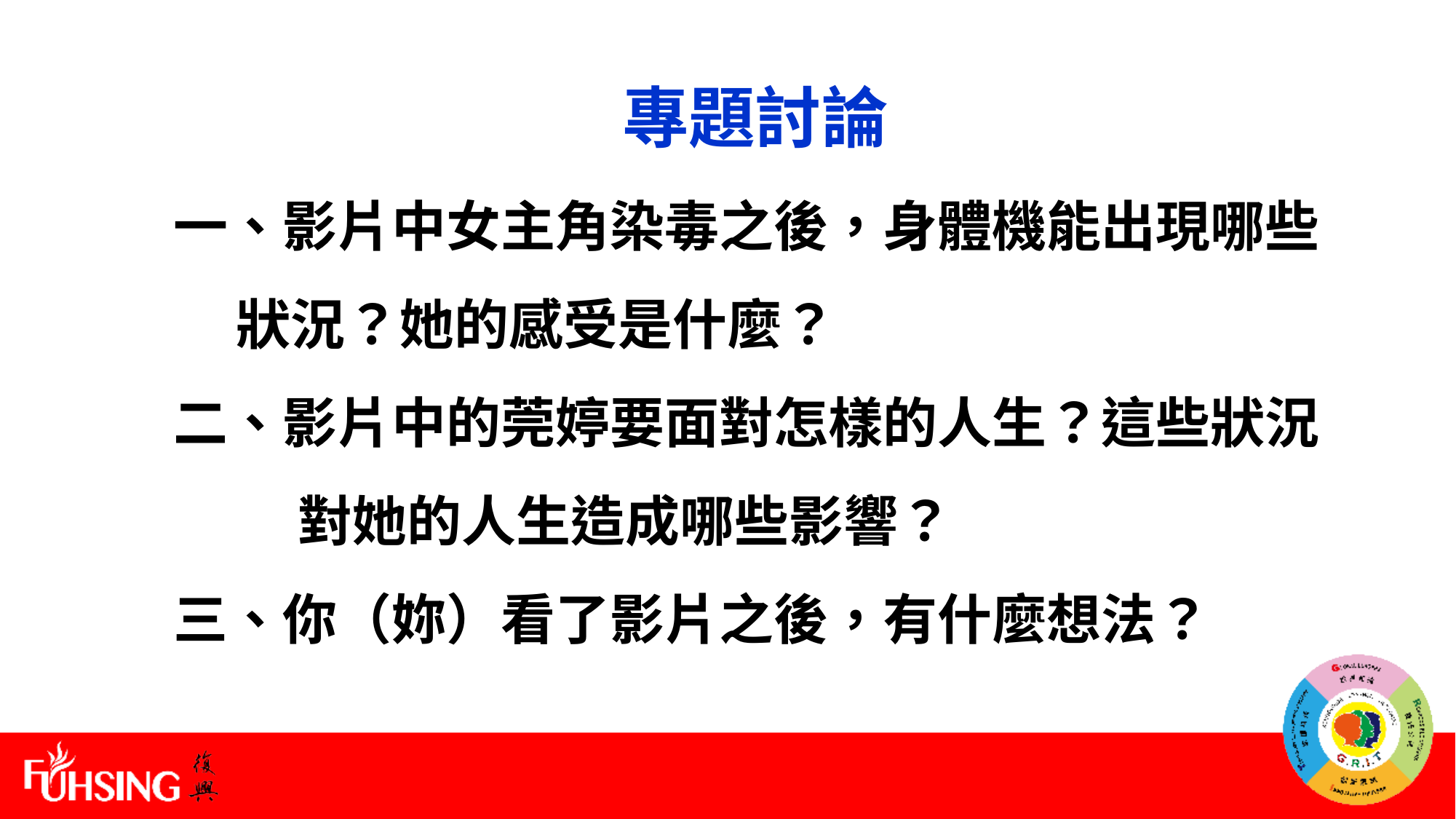

專題討論
一、影片中女主角染毒之後，身體機能出現哪些
    狀況？她的感受是什麼？
二、影片中的莞婷要面對怎樣的人生？這些狀況
         對她的人生造成哪些影響？
三、你（妳）看了影片之後，有什麼想法？